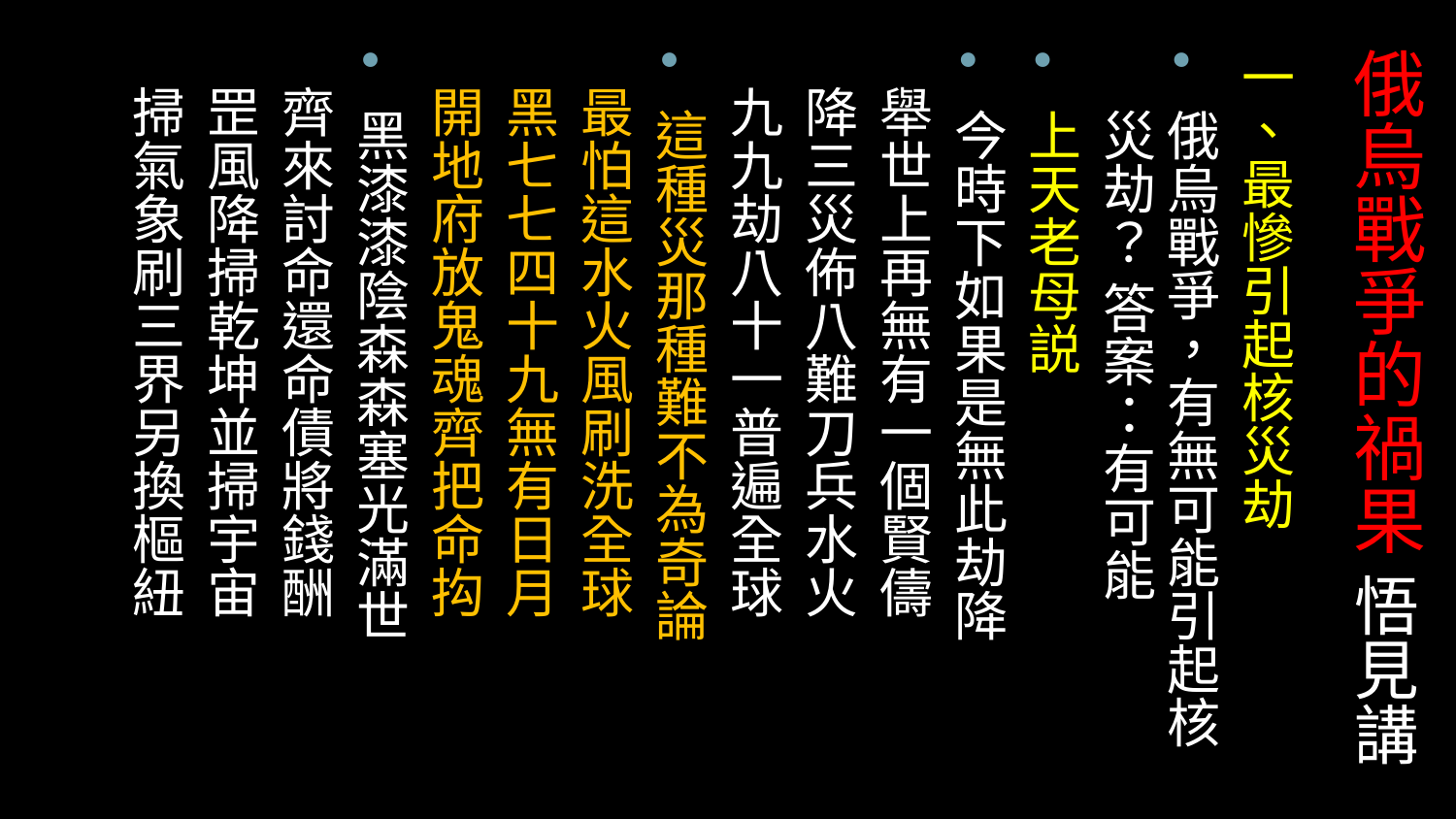

# 俄烏戰爭的禍果 悟見講
一、最慘引起核災劫
俄烏戰爭，有無可能引起核災劫？ 答案：有可能
上天老母説
今時下如果是無此劫降
  舉世上再無有一個賢儔
  降三災佈八難刀兵水火
  九九劫八十一普遍全球
這種災那種難不為奇論
  最怕這水火風刷洗全球
  黑七七四十九無有日月
  開地府放鬼魂齊把命抅
黑漆漆陰森森塞光滿世
  齊來討命還命債將錢酬
  罡風降掃乾坤並掃宇宙
  掃氣象刷三界另換樞紐